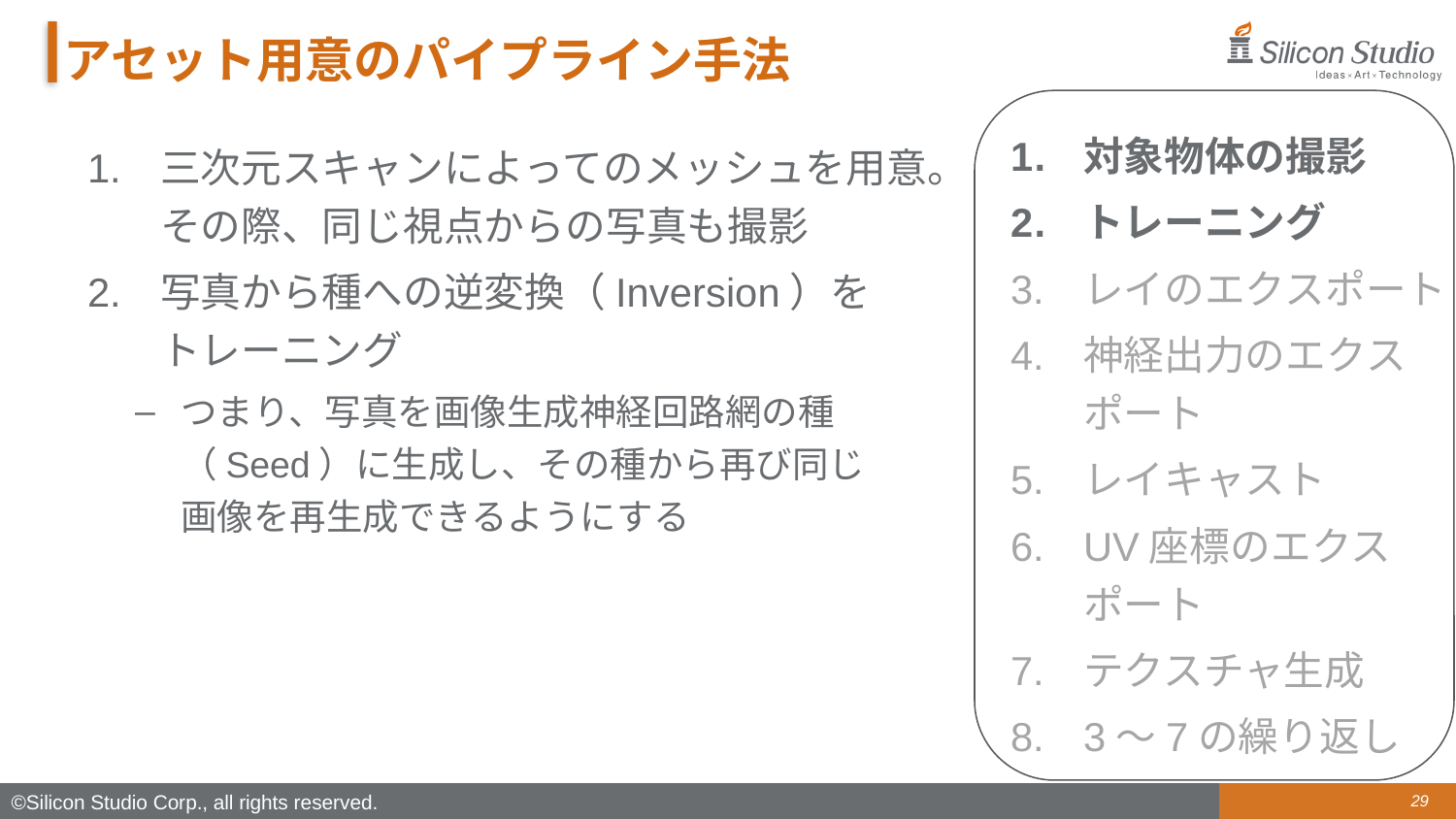

# アセット用意のパイプライン手法

対象物体の撮影
トレーニング
レイのエクスポート
神経出力のエクスポート
レイキャスト
UV座標のエクスポート
テクスチャ生成
3～7の繰り返し

三次元スキャンによってのメッシュを用意。その際、同じ視点からの写真も撮影
写真から種への逆変換（Inversion）を
トレーニング
つまり、写真を画像生成神経回路網の種（Seed）に生成し、その種から再び同じ
画像を再生成できるようにする